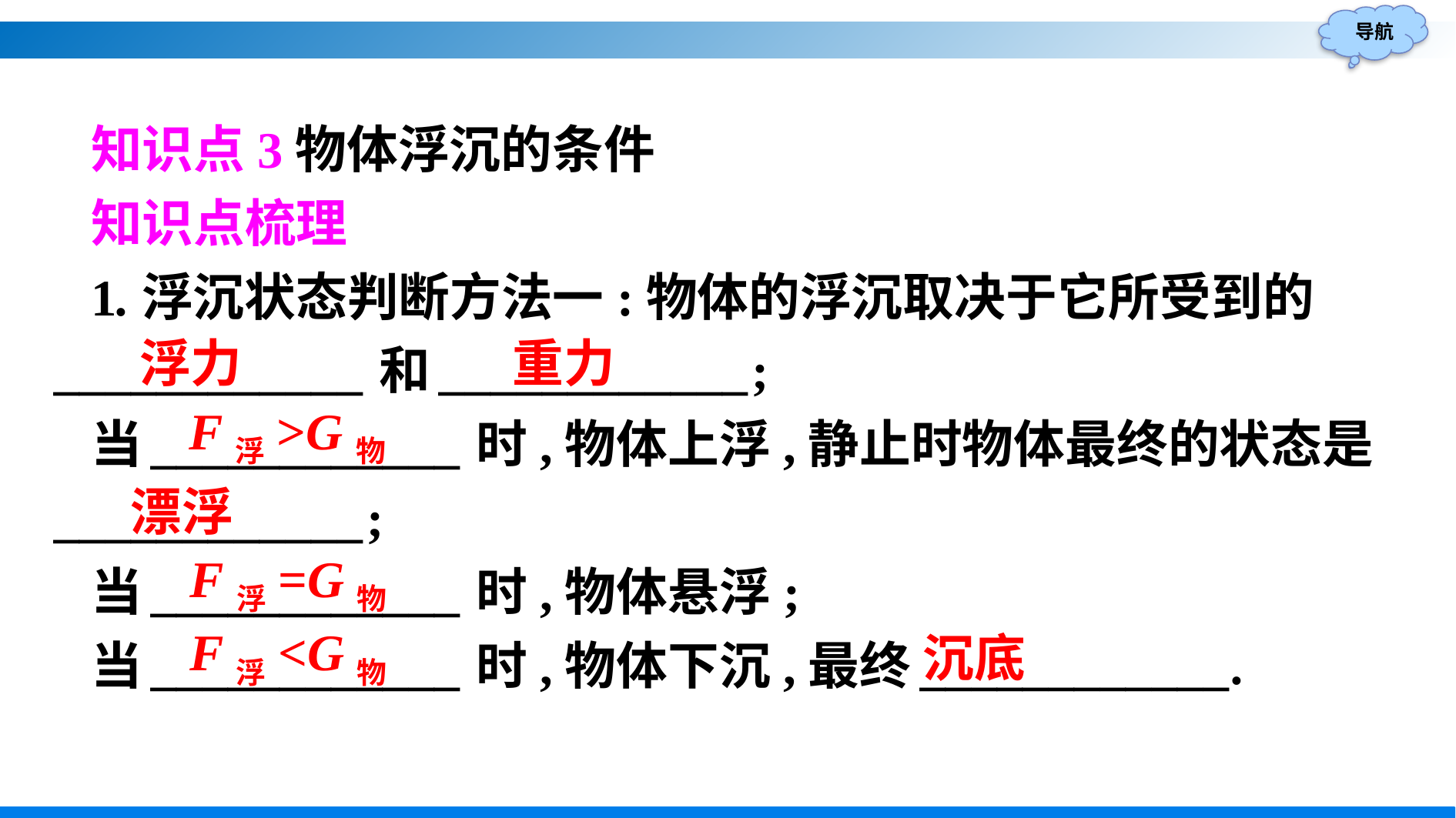

知识点3物体浮沉的条件
知识点梳理
1.浮沉状态判断方法一:物体的浮沉取决于它所受到的____________和____________;
当____________时,物体上浮,静止时物体最终的状态是____________;
当____________时,物体悬浮;
当____________时,物体下沉,最终____________.
重力
浮力
F浮>G物
漂浮
F浮=G物
F浮<G物
沉底